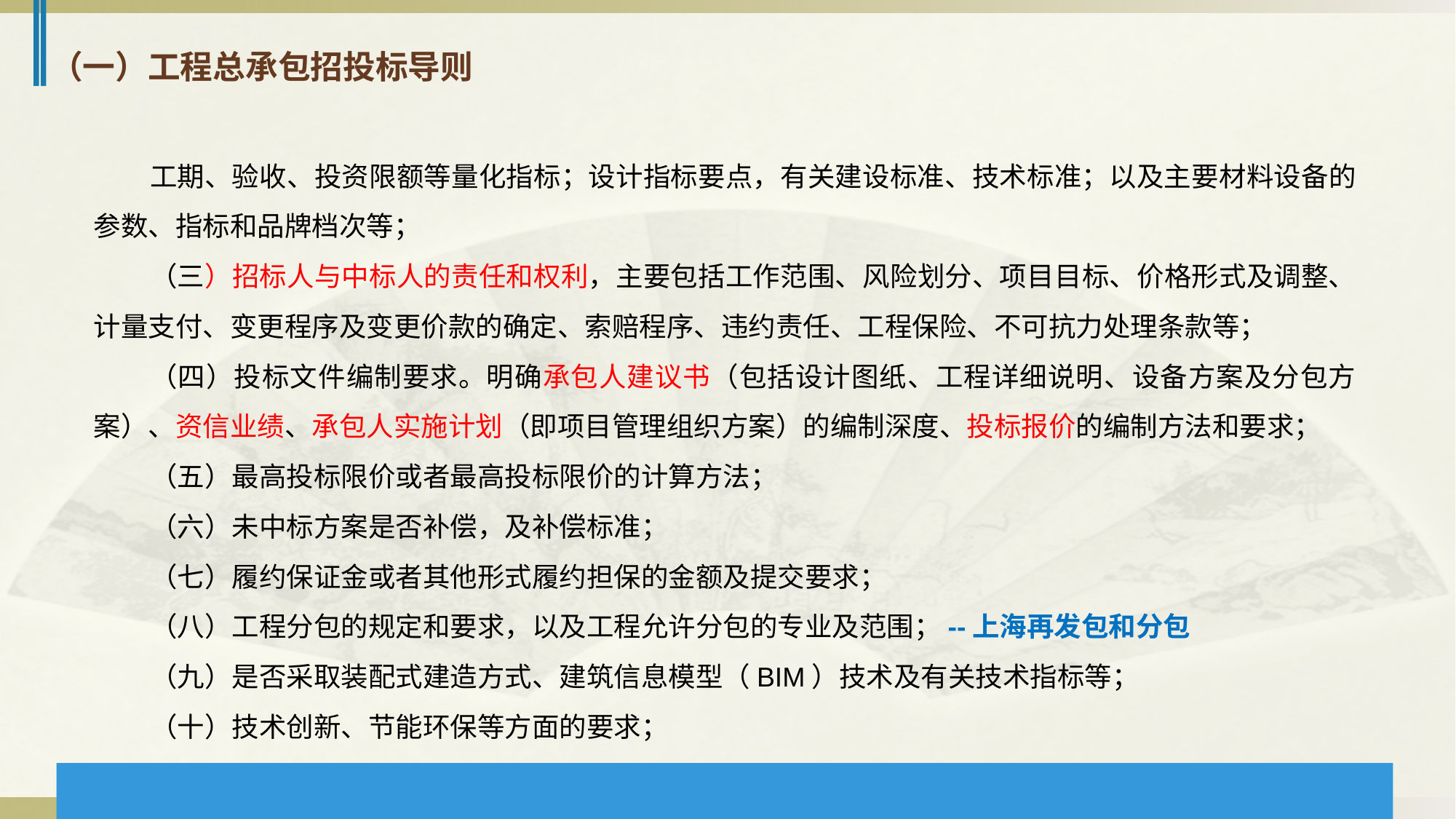

（一）工程总承包招投标导则
工期、验收、投资限额等量化指标；设计指标要点，有关建设标准、技术标准；以及主要材料设备的参数、指标和品牌档次等；
（三）招标人与中标人的责任和权利，主要包括工作范围、风险划分、项目目标、价格形式及调整、计量支付、变更程序及变更价款的确定、索赔程序、违约责任、工程保险、不可抗力处理条款等；
（四）投标文件编制要求。明确承包人建议书（包括设计图纸、工程详细说明、设备方案及分包方案）、资信业绩、承包人实施计划（即项目管理组织方案）的编制深度、投标报价的编制方法和要求；
（五）最高投标限价或者最高投标限价的计算方法；
（六）未中标方案是否补偿，及补偿标准；
（七）履约保证金或者其他形式履约担保的金额及提交要求；
（八）工程分包的规定和要求，以及工程允许分包的专业及范围；--上海再发包和分包
（九）是否采取装配式建造方式、建筑信息模型（BIM）技术及有关技术指标等；
（十）技术创新、节能环保等方面的要求；